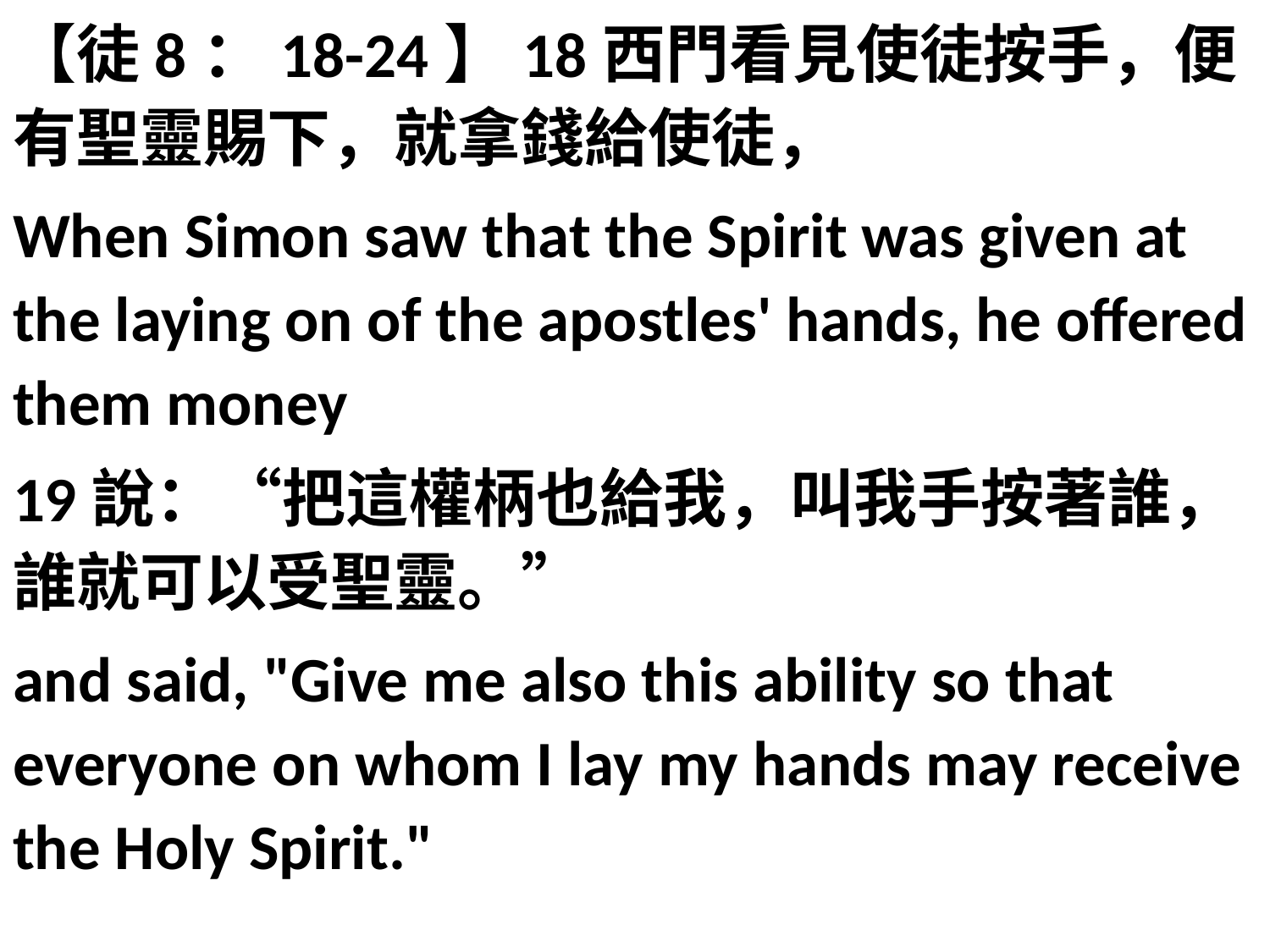

【徒8：18-24】18西門看見使徒按手，便有聖靈賜下，就拿錢給使徒，
When Simon saw that the Spirit was given at the laying on of the apostles' hands, he offered them money
19說：“把這權柄也給我，叫我手按著誰，誰就可以受聖靈。”
and said, "Give me also this ability so that everyone on whom I lay my hands may receive the Holy Spirit."